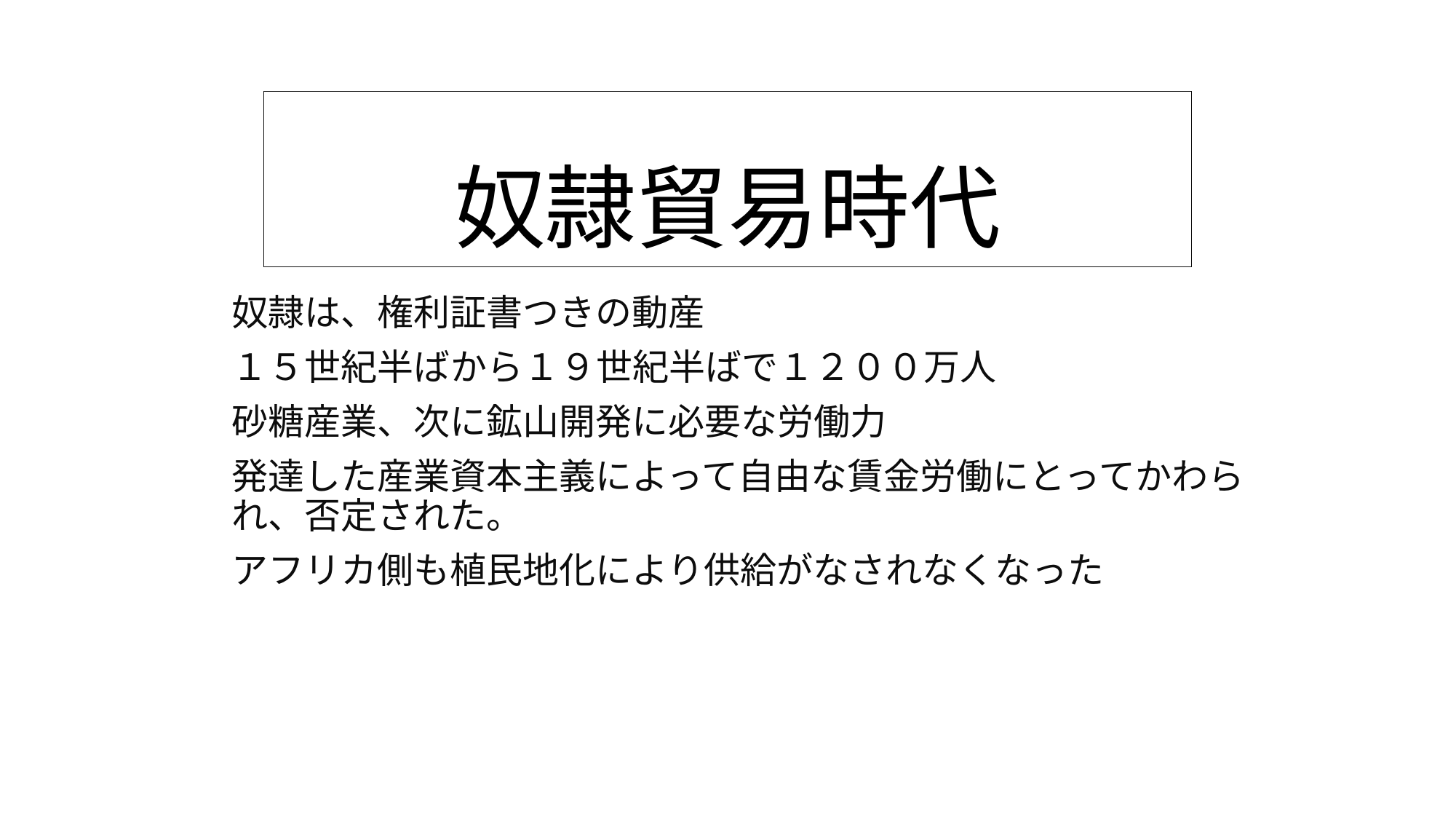

# 奴隷貿易時代
奴隷は、権利証書つきの動産
１５世紀半ばから１９世紀半ばで１２００万人
砂糖産業、次に鉱山開発に必要な労働力
発達した産業資本主義によって自由な賃金労働にとってかわられ、否定された。
アフリカ側も植民地化により供給がなされなくなった